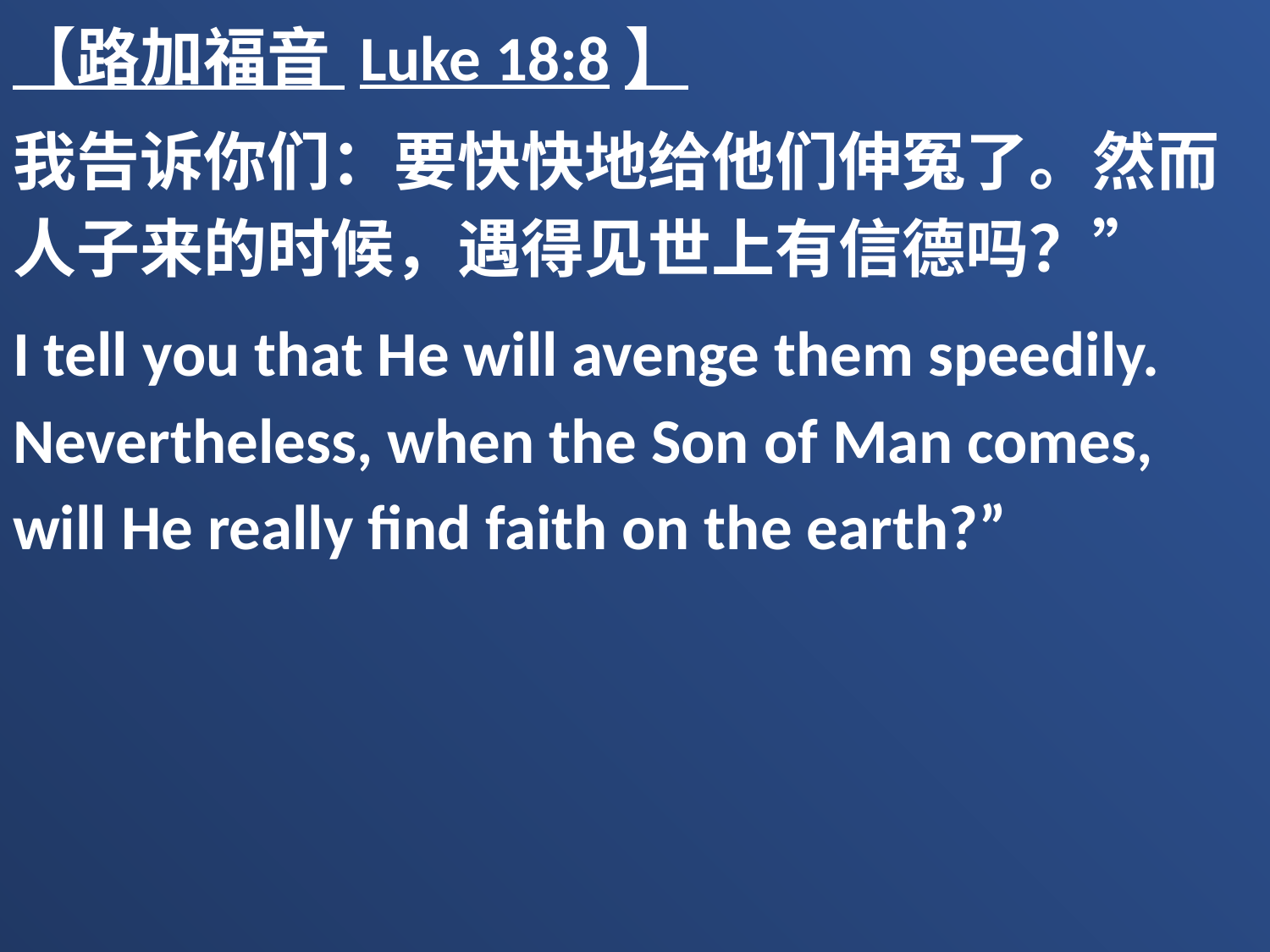

【路加福音 Luke 18:8】
我告诉你们：要快快地给他们伸冤了。然而人子来的时候，遇得见世上有信德吗？”
I tell you that He will avenge them speedily. Nevertheless, when the Son of Man comes, will He really find faith on the earth?”